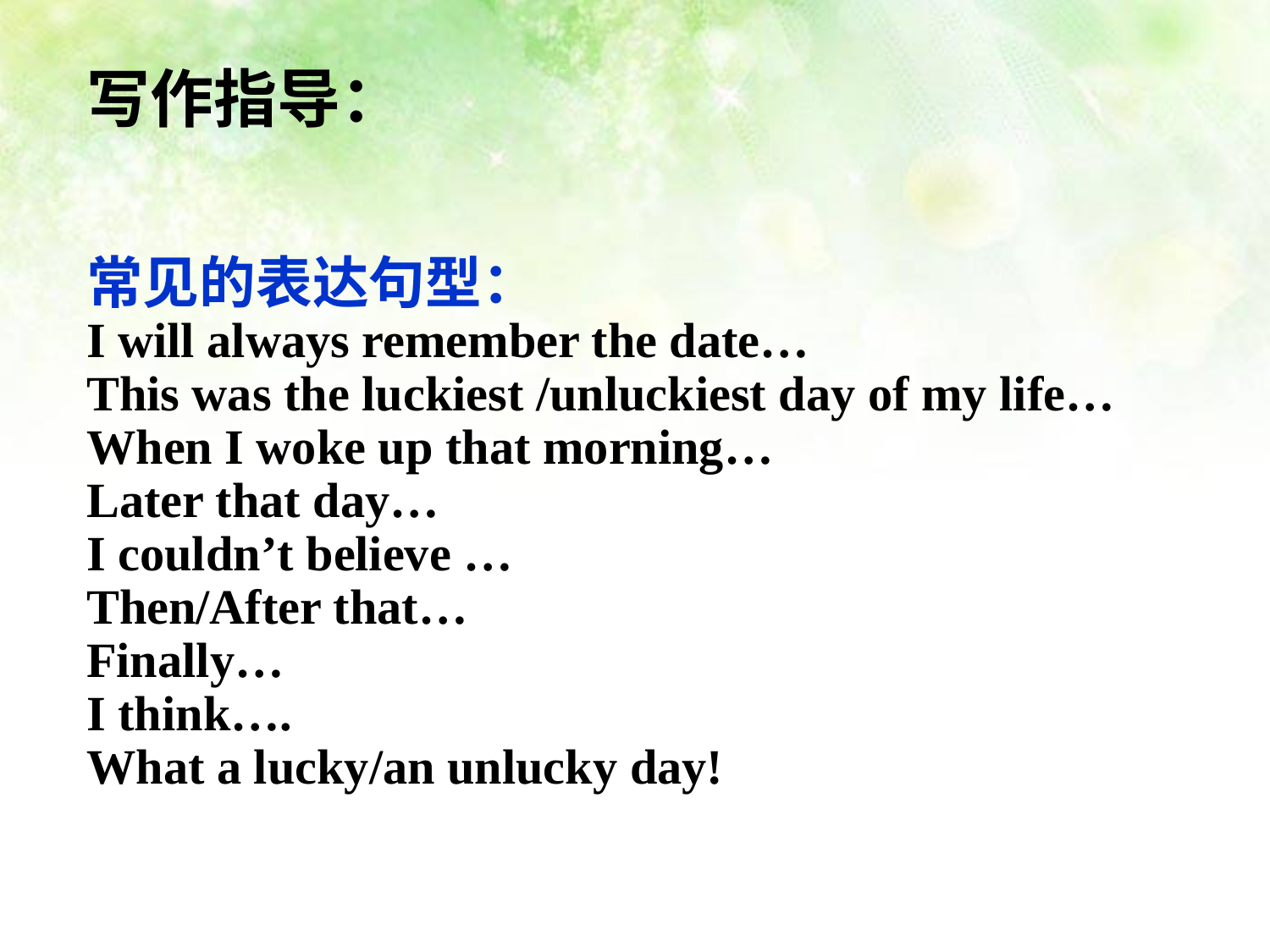

写作指导：
常见的表达句型：
I will always remember the date…
This was the luckiest /unluckiest day of my life…
When I woke up that morning…
Later that day…
I couldn’t believe …
Then/After that…
Finally…
I think….
What a lucky/an unlucky day!